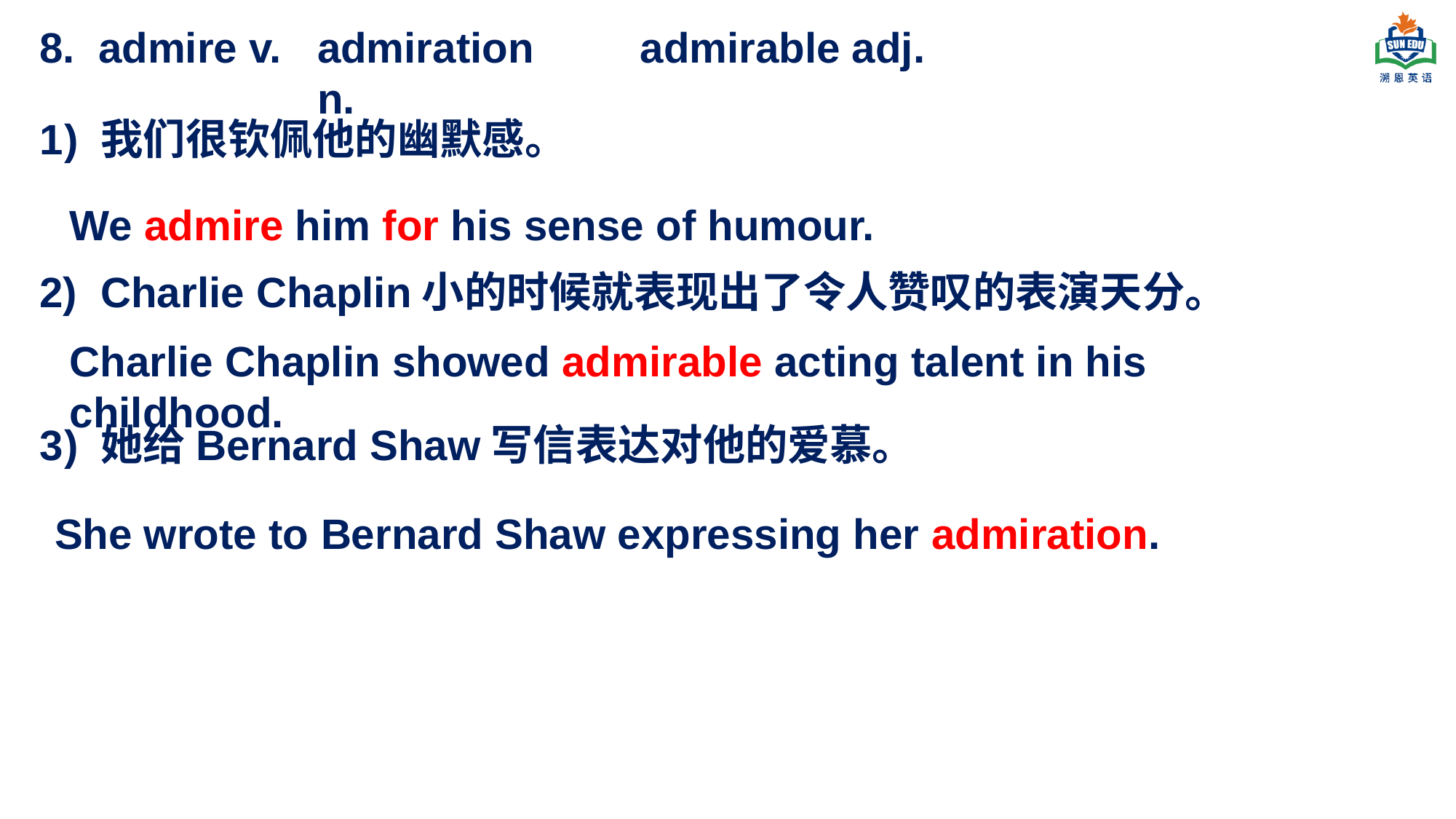

8.  admire v.
admiration n.
 admirable adj.
我们很钦佩他的幽默感。

Charlie Chaplin小的时候就表现出了令人赞叹的表演天分。

她给Bernard Shaw写信表达对他的爱慕。
We admire him for his sense of humour.
Charlie Chaplin showed admirable acting talent in his childhood.
She wrote to Bernard Shaw expressing her admiration.